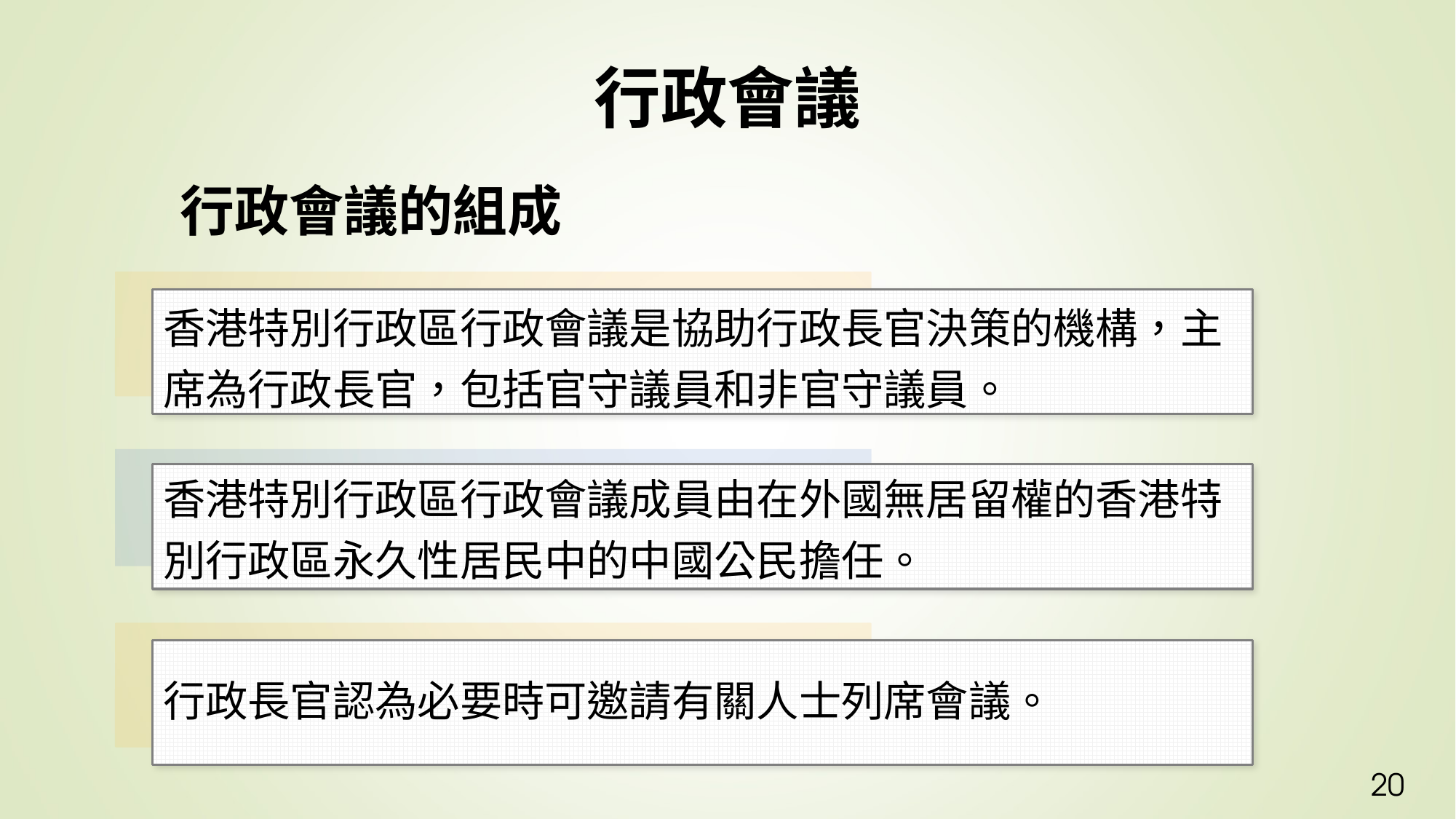

行政會議
行政會議的組成

香港特別行政區行政會議是協助行政長官決策的機構，主席為行政長官，包括官守議員和非官守議員。

香港特別行政區行政會議成員由在外國無居留權的香港特別行政區永久性居民中的中國公民擔任。

行政長官認為必要時可邀請有關人士列席會議。
20